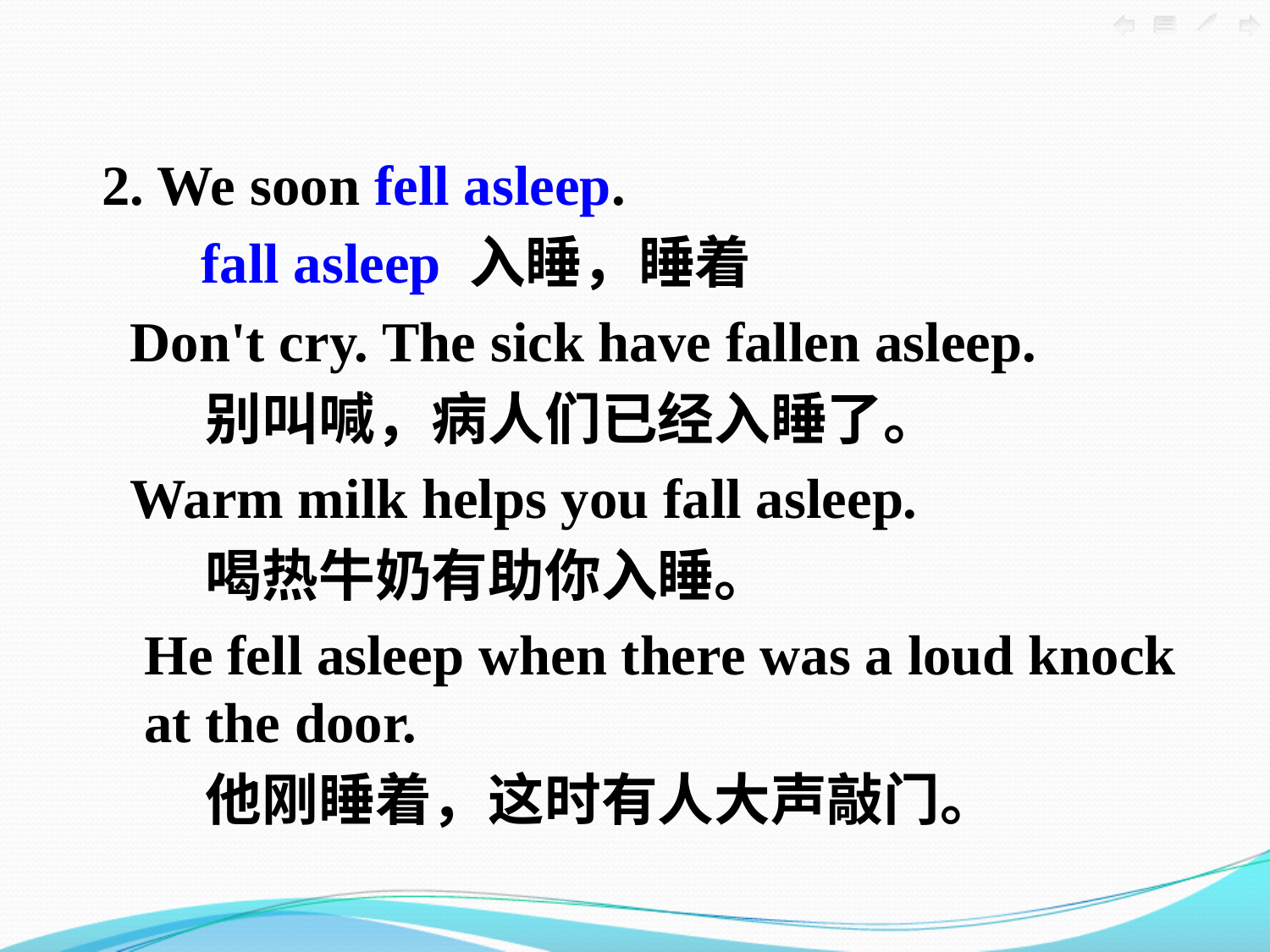

2. We soon fell asleep.
       fall asleep 入睡，睡着
  Don't cry. The sick have fallen asleep.
       别叫喊，病人们已经入睡了。
  Warm milk helps you fall asleep.
       喝热牛奶有助你入睡。
   He fell asleep when there was a loud knock    at the door.
       他刚睡着，这时有人大声敲门。